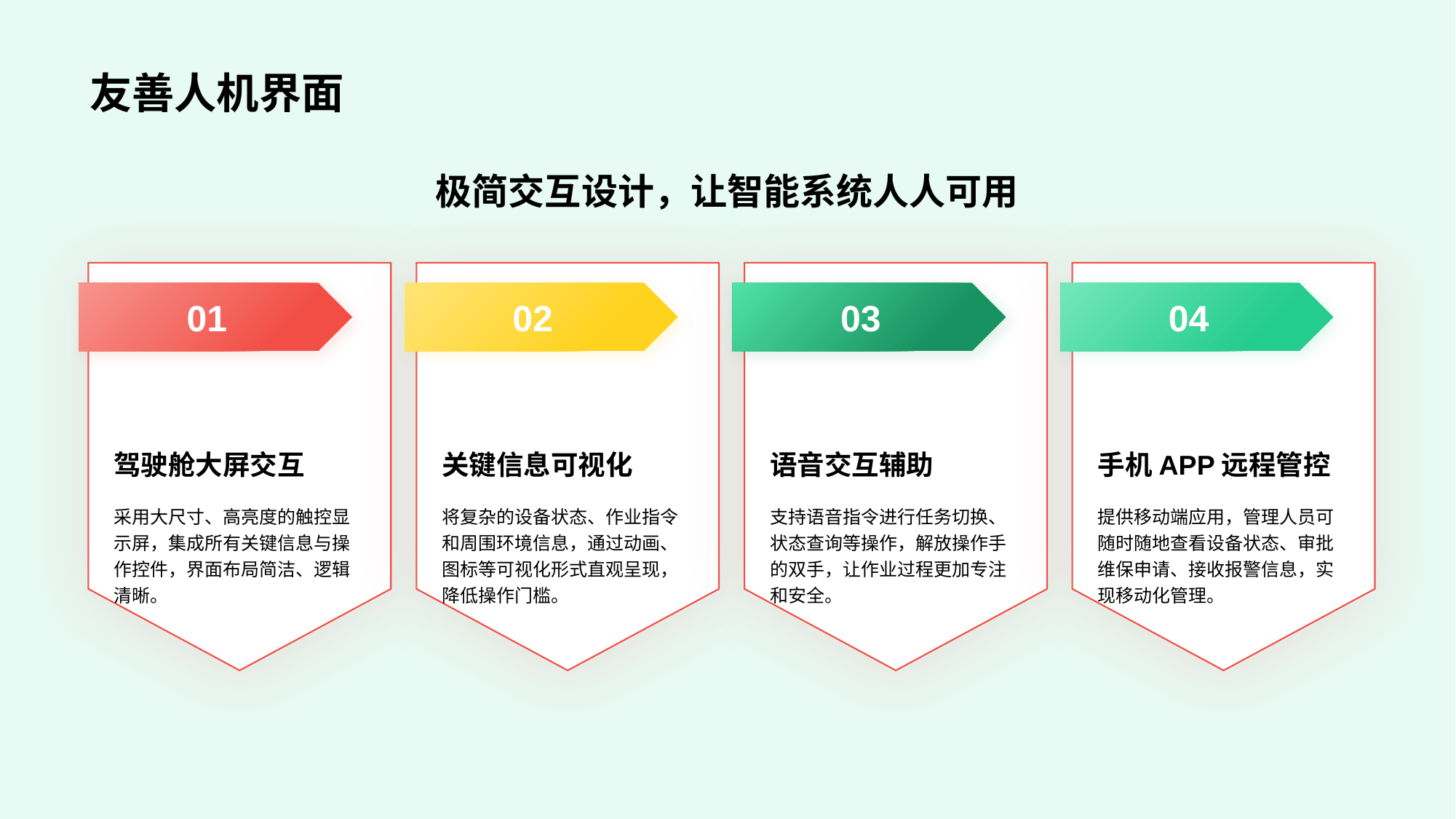

# 友善人机界面
极简交互设计，让智能系统人人可用

03
语音交互辅助
支持语音指令进行任务切换、状态查询等操作，解放操作手的双手，让作业过程更加专注和安全。
04
手机APP远程管控
提供移动端应用，管理人员可随时随地查看设备状态、审批维保申请、接收报警信息，实现移动化管理。
01
驾驶舱大屏交互
采用大尺寸、高亮度的触控显示屏，集成所有关键信息与操作控件，界面布局简洁、逻辑清晰。
02
关键信息可视化
将复杂的设备状态、作业指令和周围环境信息，通过动画、图标等可视化形式直观呈现，降低操作门槛。